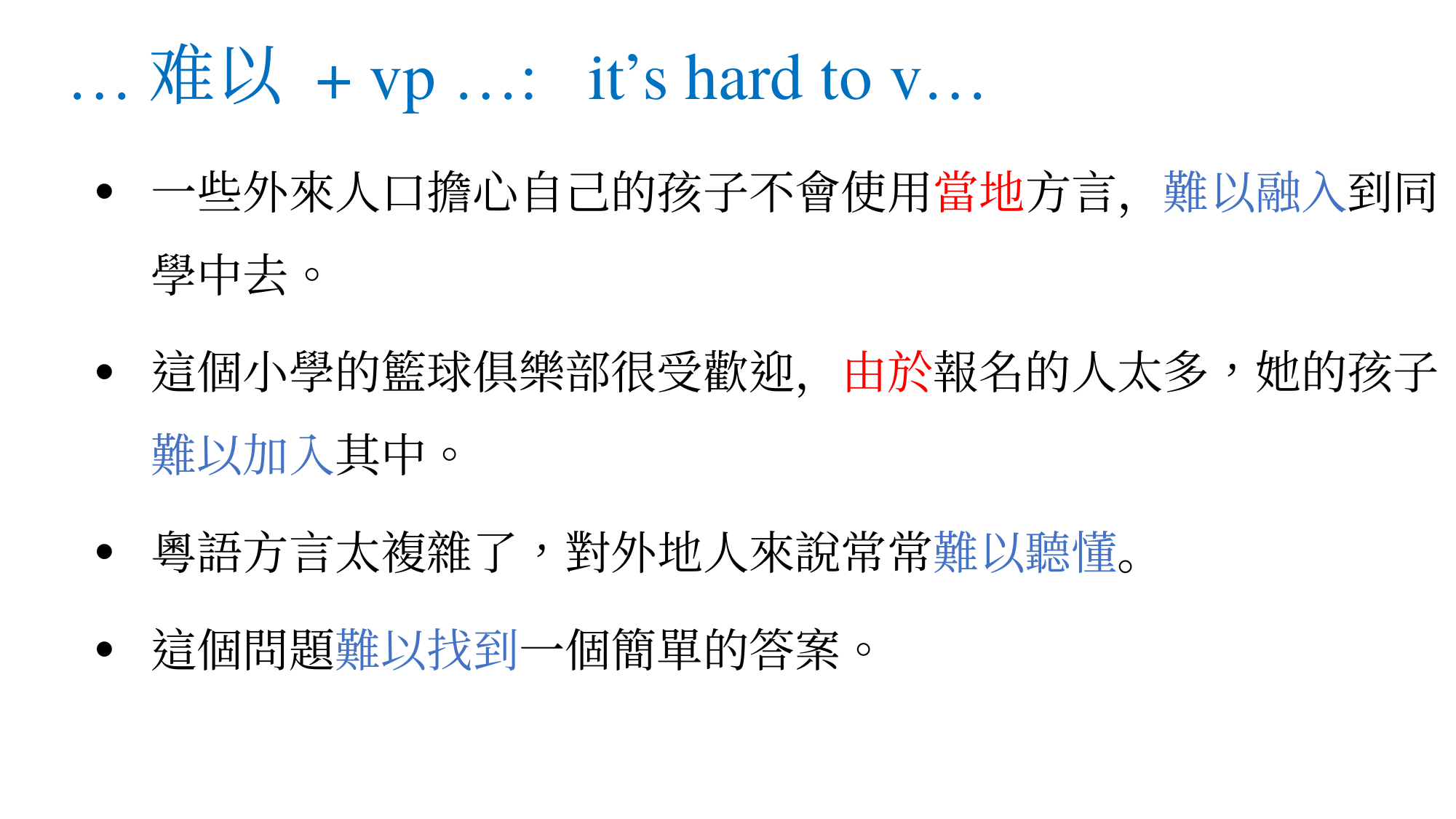

# …难以 + vp …:   it’s hard to v…
一些外來人口擔心自己的孩子不會使用當地方言，難以融入到同學中去。
這個小學的籃球俱樂部很受歡迎，由於報名的人太多，她的孩子難以加入其中。
粵語方言太複雜了，對外地人來說常常難以聽懂。
這個問題難以找到一個簡單的答案。